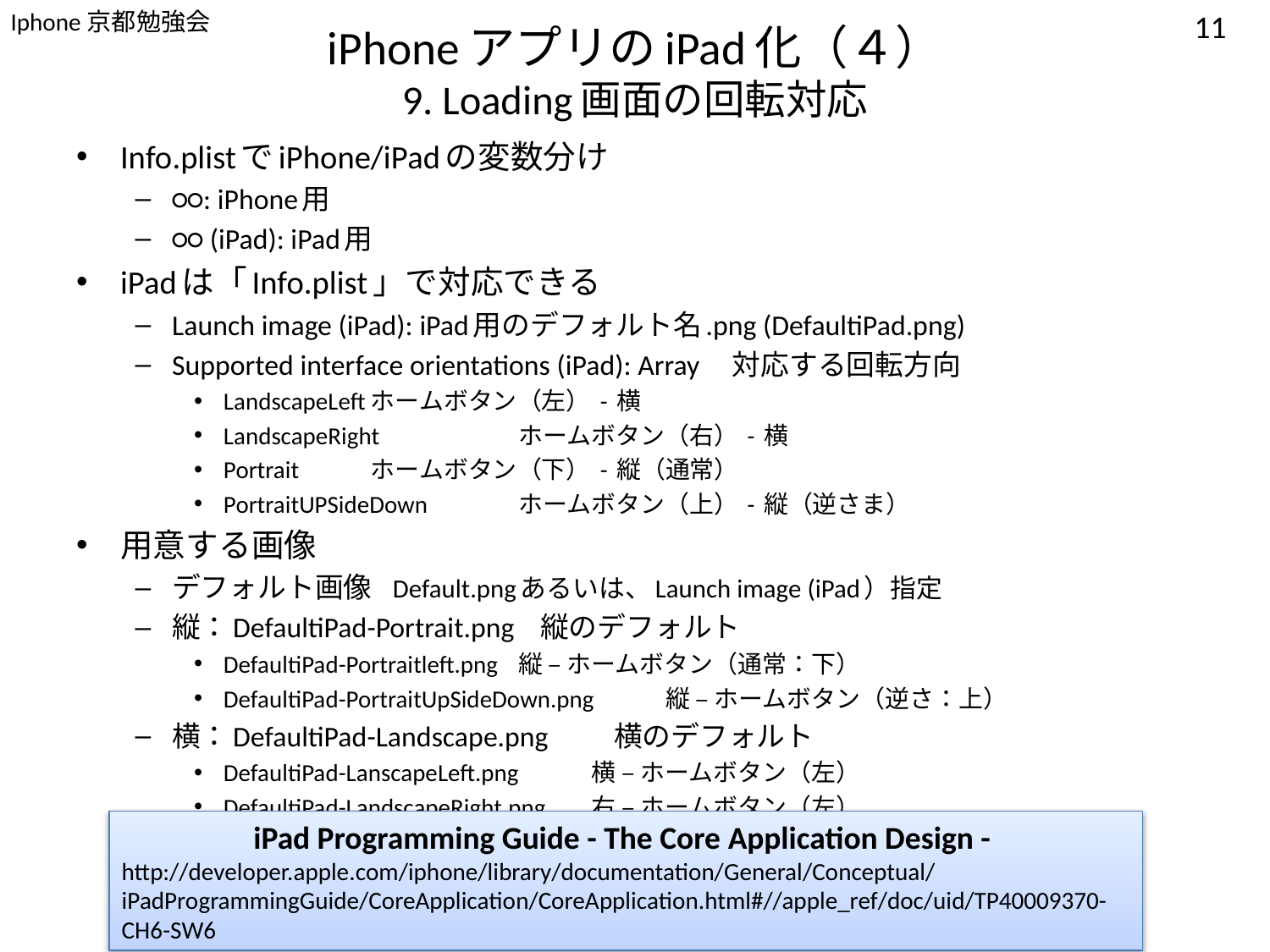

11
# iPhoneアプリのiPad化（４） 9. Loading画面の回転対応
Info.plistでiPhone/iPadの変数分け
○○: iPhone用
○○ (iPad): iPad用
iPadは「Info.plist」で対応できる
Launch image (iPad): iPad用のデフォルト名.png (DefaultiPad.png)
Supported interface orientations (iPad): Array　対応する回転方向
LandscapeLeft			ホームボタン（左） - 横
LandscapeRight		ホームボタン（右） - 横
Portrait				ホームボタン（下） - 縦（通常）
PortraitUPSideDown		ホームボタン（上） - 縦（逆さま）
用意する画像
デフォルト画像				Default.pngあるいは、Launch image (iPad）指定
縦：DefaultiPad-Portrait.png	縦のデフォルト
DefaultiPad-Portraitleft.png		縦 – ホームボタン（通常：下）
DefaultiPad-PortraitUpSideDown.png	縦 – ホームボタン（逆さ：上）
横：DefaultiPad-Landscape.png	横のデフォルト
DefaultiPad-LanscapeLeft.png		横 – ホームボタン（左）
DefaultiPad-LandscapeRight.png		右 – ホームボタン（左）

iPad Programming Guide - The Core Application Design -
http://developer.apple.com/iphone/library/documentation/General/Conceptual/iPadProgrammingGuide/CoreApplication/CoreApplication.html#//apple_ref/doc/uid/TP40009370-CH6-SW6